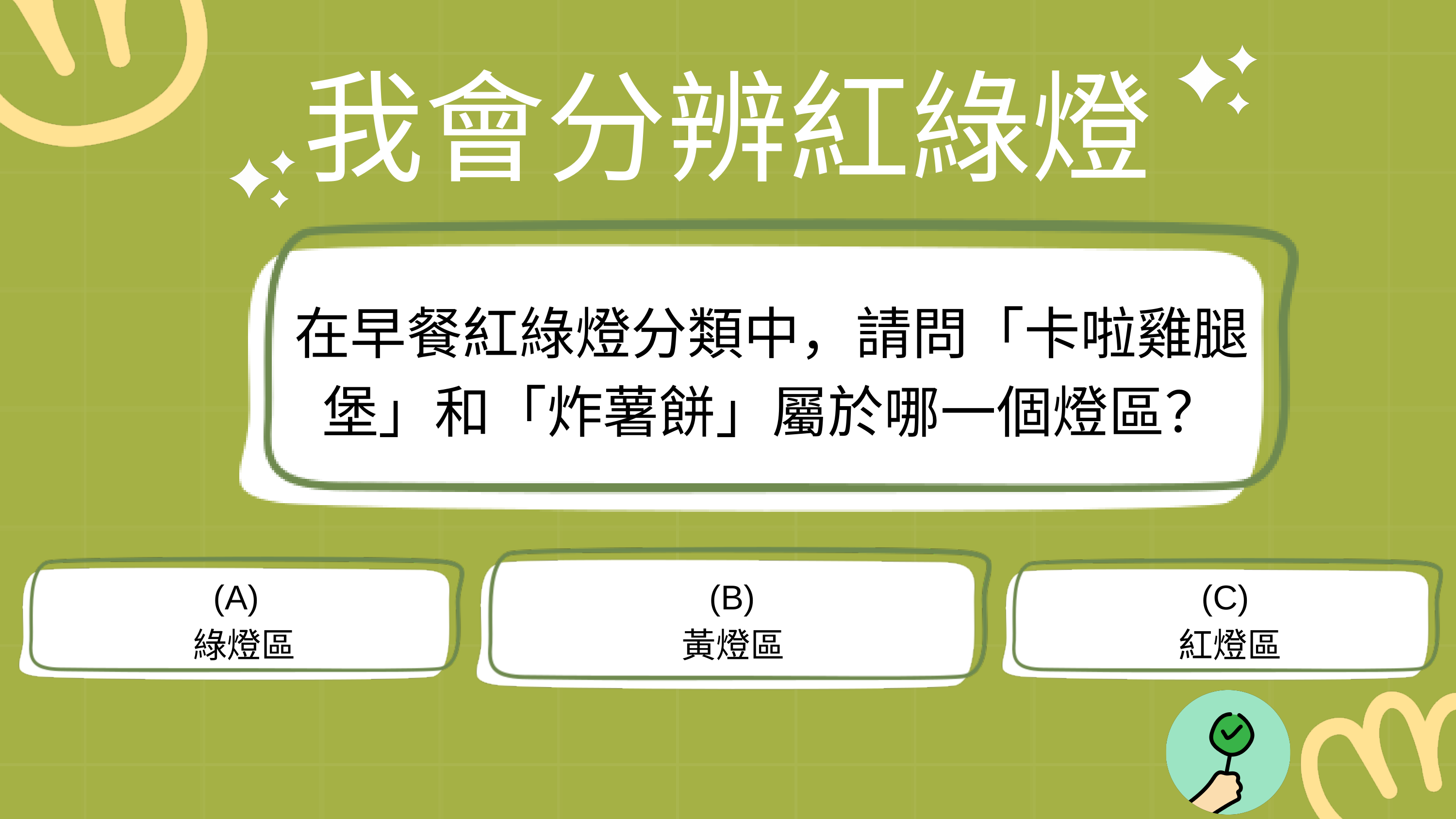

我會分辨紅綠燈

在早餐紅綠燈分類中，請問「卡啦雞腿堡」和「炸薯餅」屬於哪一個燈區？

(A)
 綠燈區
(B)
黃燈區
(C)
紅燈區